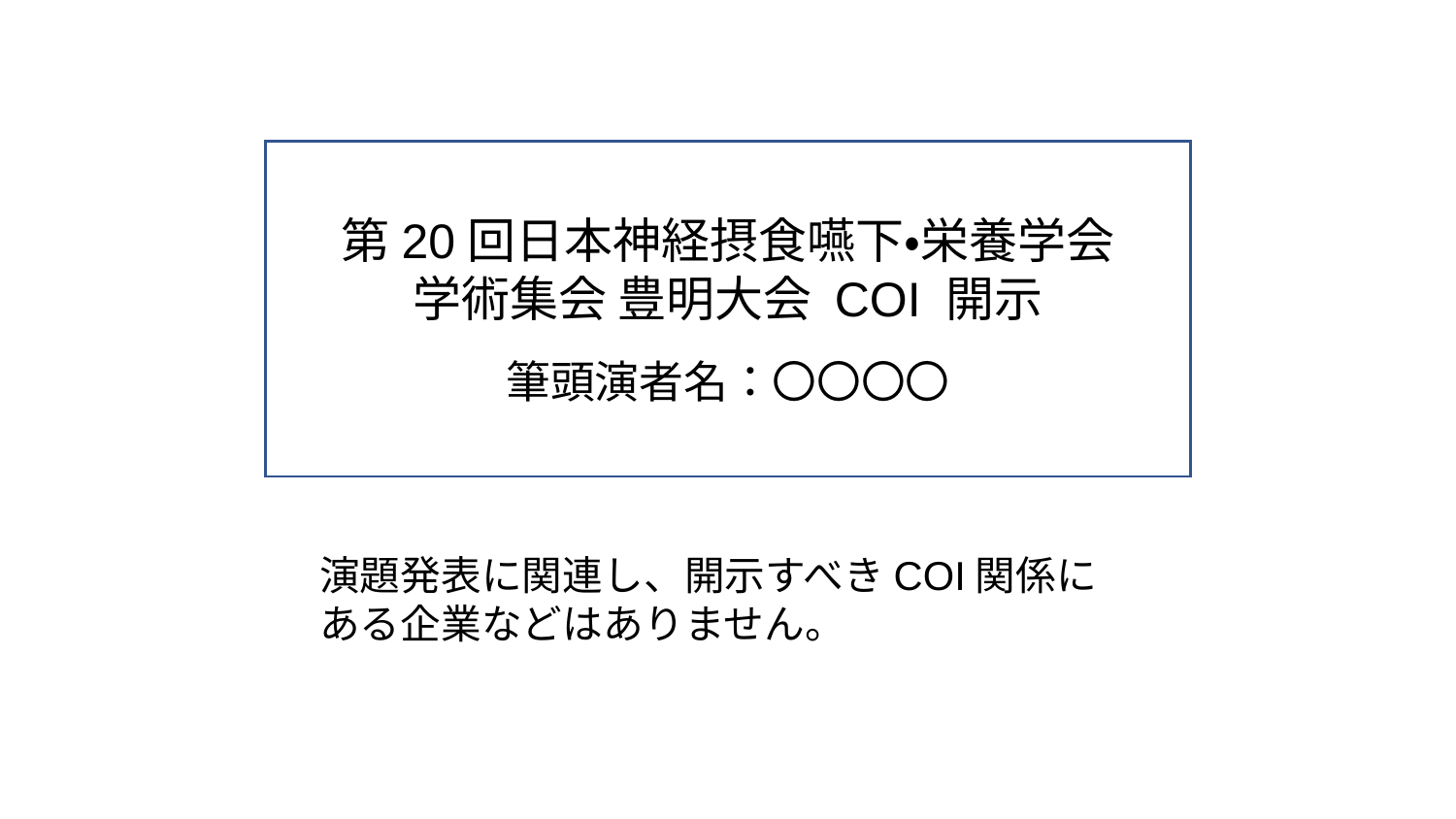

第20回日本神経摂食嚥下・栄養学会
学術集会 豊明大会 COI 開示
筆頭演者名：〇〇〇〇
演題発表に関連し、開示すべきCOI関係に
ある企業などはありません。